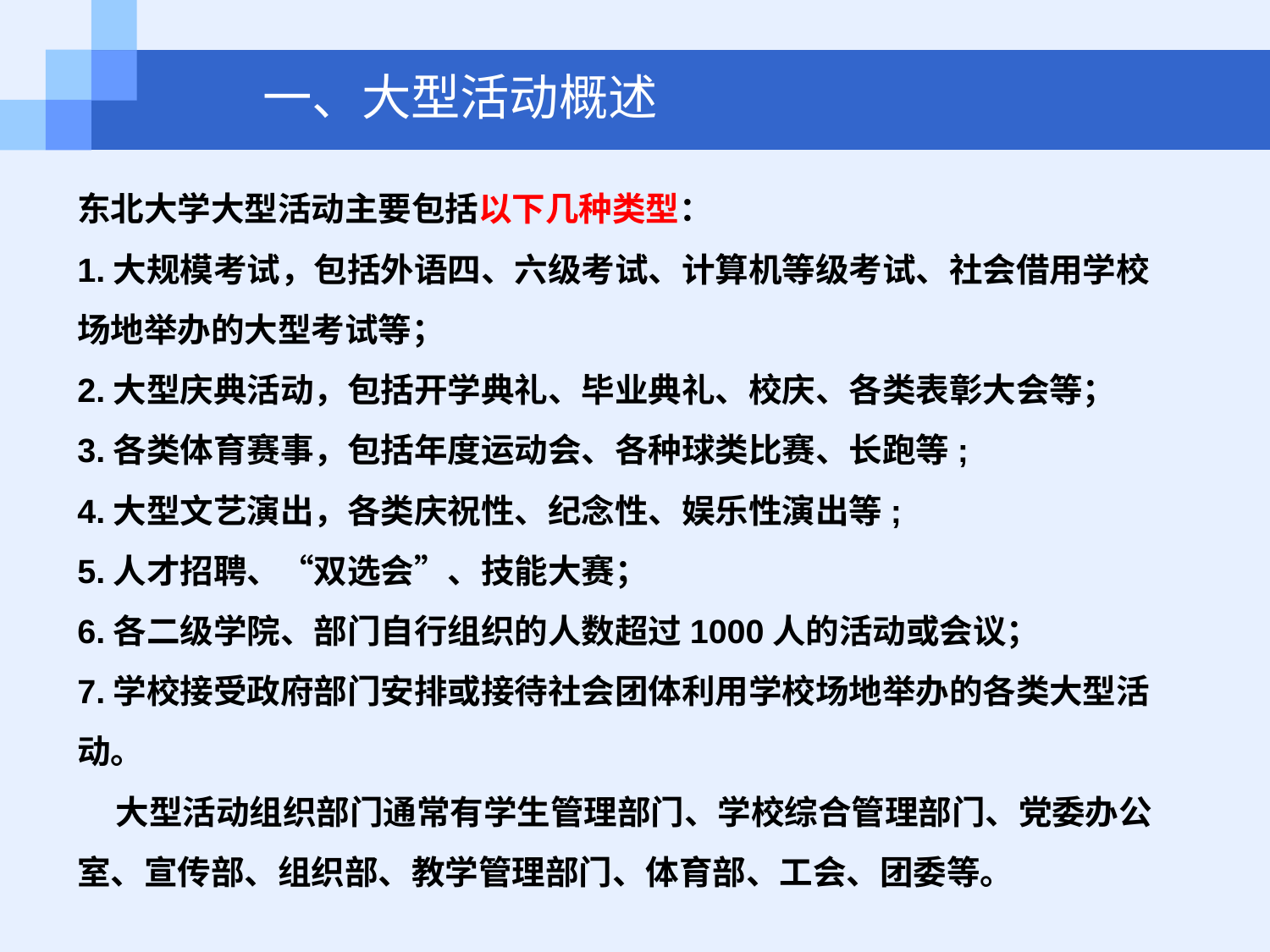

一、大型活动概述
东北大学大型活动主要包括以下几种类型：
1.大规模考试，包括外语四、六级考试、计算机等级考试、社会借用学校场地举办的大型考试等；
2.大型庆典活动，包括开学典礼、毕业典礼、校庆、各类表彰大会等；
3.各类体育赛事，包括年度运动会、各种球类比赛、长跑等;
4.大型文艺演出，各类庆祝性、纪念性、娱乐性演出等;
5.人才招聘、“双选会”、技能大赛；
6.各二级学院、部门自行组织的人数超过1000人的活动或会议；
7.学校接受政府部门安排或接待社会团体利用学校场地举办的各类大型活动。
    大型活动组织部门通常有学生管理部门、学校综合管理部门、党委办公室、宣传部、组织部、教学管理部门、体育部、工会、团委等。